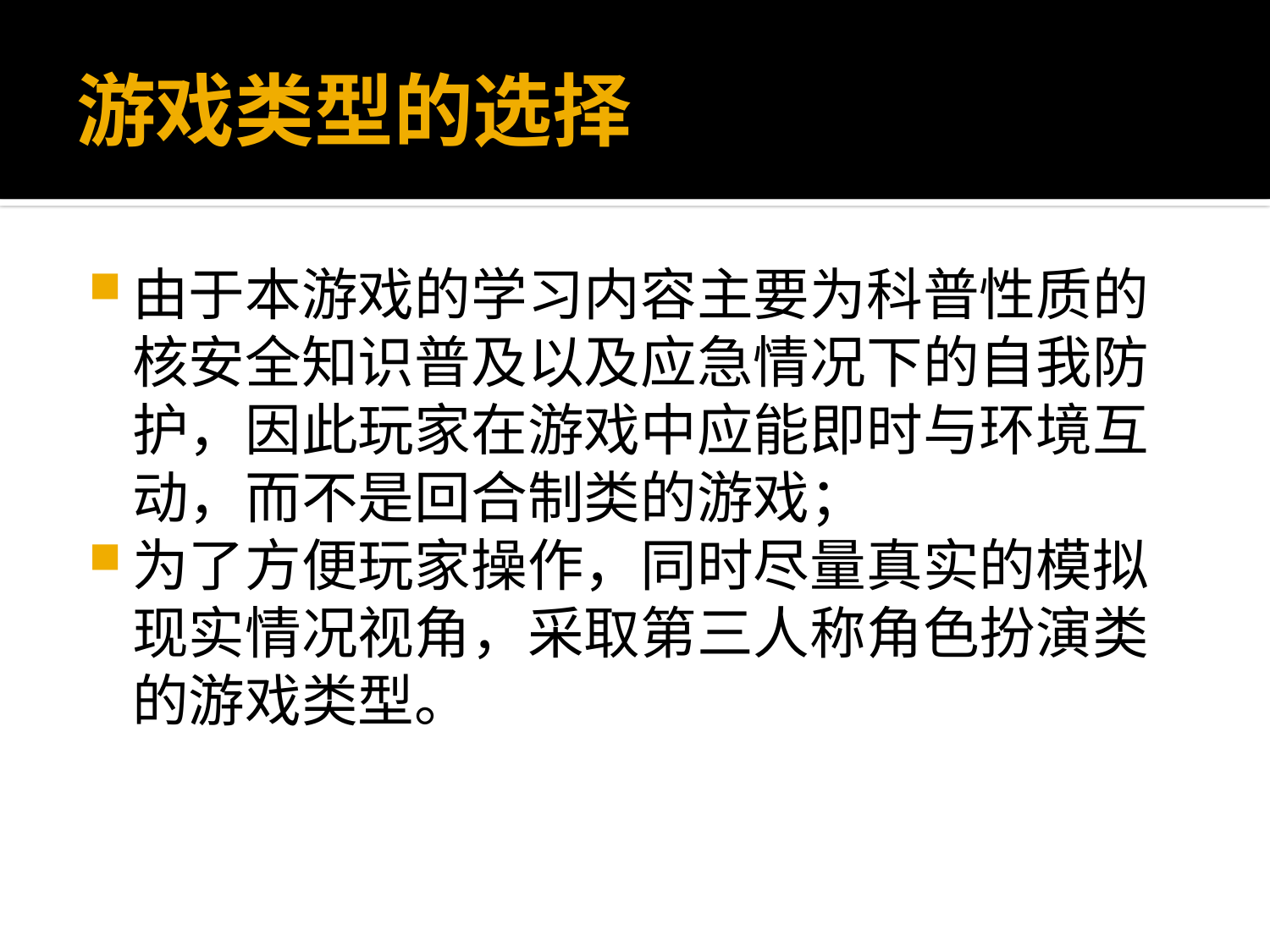

# 游戏类型的选择
由于本游戏的学习内容主要为科普性质的核安全知识普及以及应急情况下的自我防护，因此玩家在游戏中应能即时与环境互动，而不是回合制类的游戏；
为了方便玩家操作，同时尽量真实的模拟现实情况视角，采取第三人称角色扮演类的游戏类型。